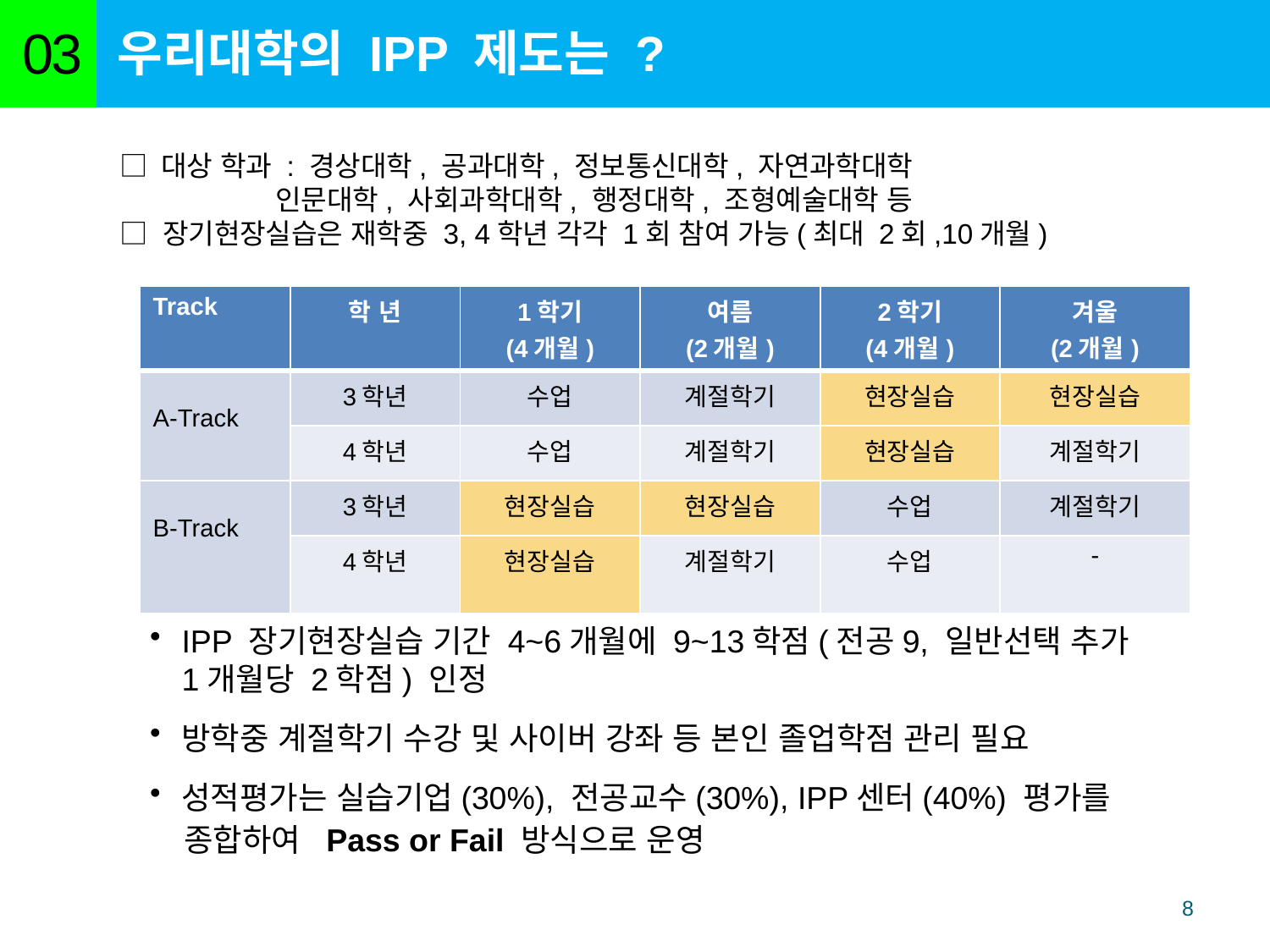

우리대학의 IPP 제도는 ?
03
□ 대상 학과 : 경상대학, 공과대학, 정보통신대학, 자연과학대학
                   인문대학, 사회과학대학, 행정대학, 조형예술대학 등
□ 장기현장실습은 재학중 3, 4학년 각각 1회 참여 가능(최대 2회,10개월)
| Track | 학 년 | 1학기 (4개월) | 여름 (2개월) | 2학기 (4개월) | 겨울 (2개월) |
| --- | --- | --- | --- | --- | --- |
| A-Track | 3학년 | 수업 | 계절학기 | 현장실습 | 현장실습 |
|  | 4학년 | 수업 | 계절학기 | 현장실습 | 계절학기 |
| B-Track | 3학년 | 현장실습 | 현장실습 | 수업 | 계절학기 |
|  | 4학년 | 현장실습 | 계절학기 | 수업 | - |
IPP 장기현장실습 기간 4~6개월에 9~13학점(전공9, 일반선택 추가1개월당 2학점) 인정
방학중 계절학기 수강 및 사이버 강좌 등 본인 졸업학점 관리 필요
성적평가는 실습기업(30%), 전공교수(30%), IPP센터(40%) 평가를
   종합하여  Pass or Fail 방식으로 운영
8